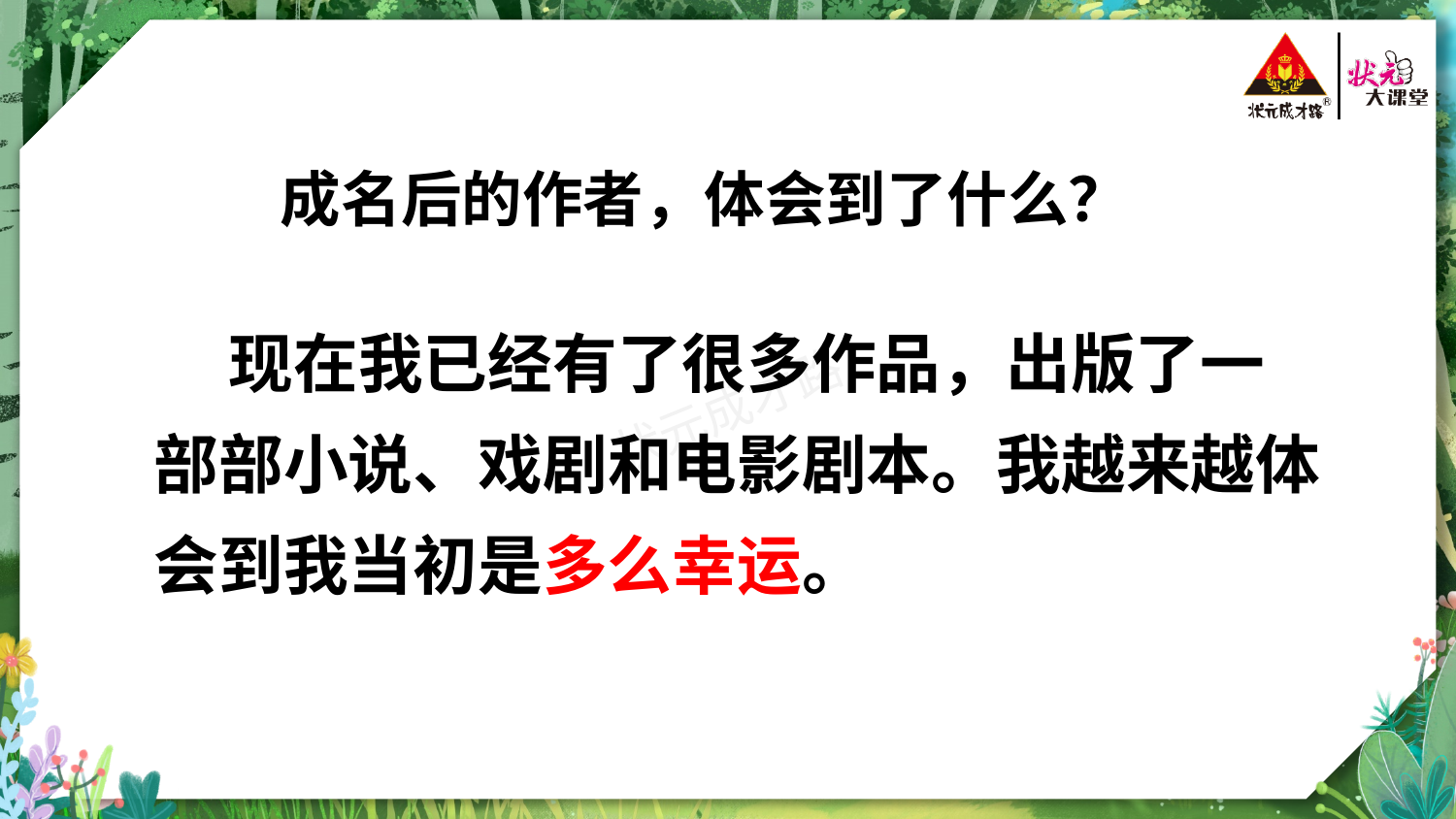

成名后的作者，体会到了什么？
    现在我已经有了很多作品，出版了一部部小说、戏剧和电影剧本。我越来越体会到我当初是多么幸运。